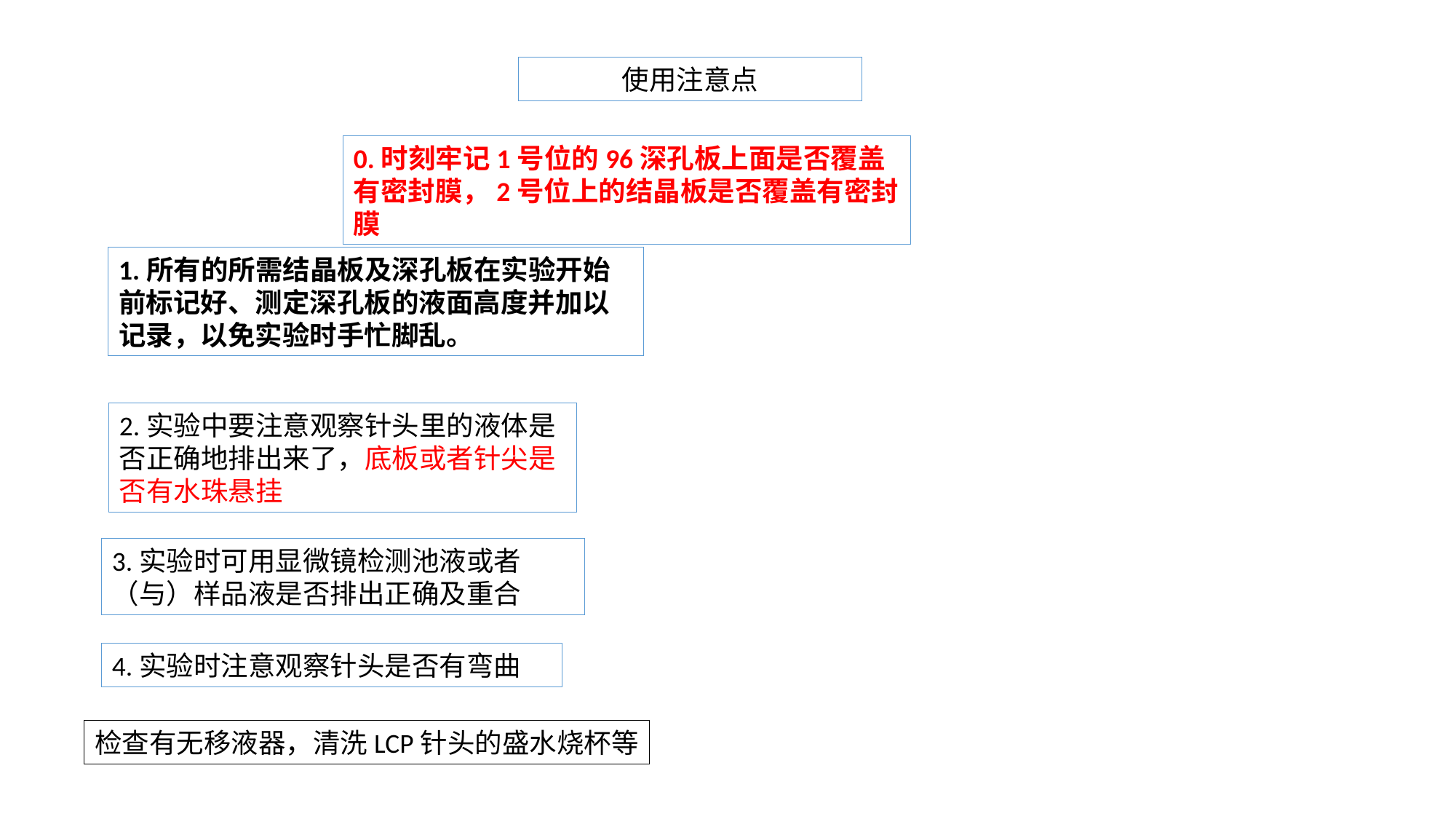

使用注意点
0.时刻牢记1号位的96深孔板上面是否覆盖有密封膜，2号位上的结晶板是否覆盖有密封膜
1.所有的所需结晶板及深孔板在实验开始前标记好、测定深孔板的液面高度并加以记录，以免实验时手忙脚乱。
2.实验中要注意观察针头里的液体是否正确地排出来了，底板或者针尖是否有水珠悬挂
3.实验时可用显微镜检测池液或者（与）样品液是否排出正确及重合
4.实验时注意观察针头是否有弯曲
检查有无移液器，清洗LCP针头的盛水烧杯等